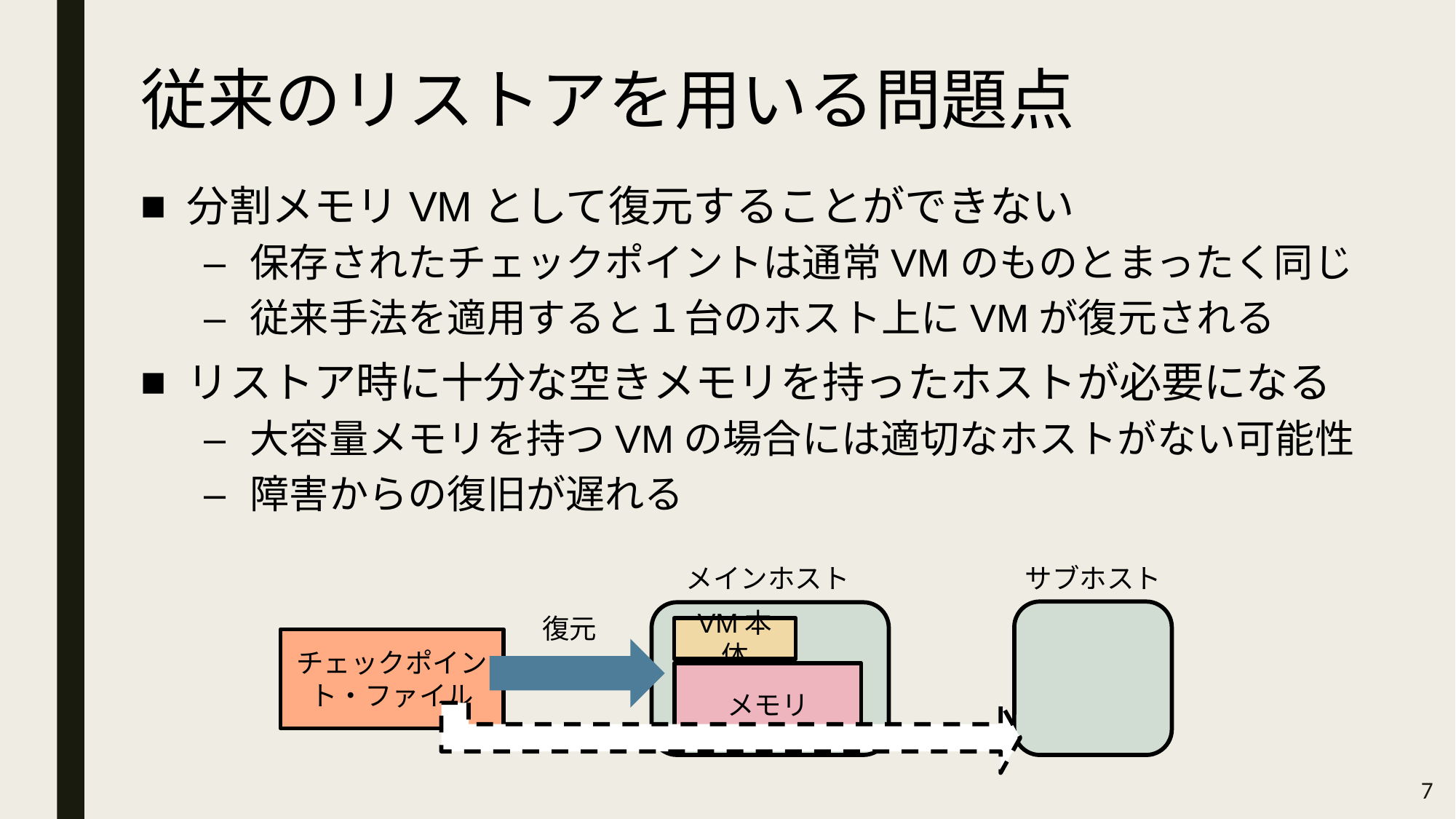

# 従来のリストアを用いる問題点
分割メモリVMとして復元することができない
保存されたチェックポイントは通常VMのものとまったく同じ
従来手法を適用すると１台のホスト上にVMが復元される
リストア時に十分な空きメモリを持ったホストが必要になる
大容量メモリを持つVMの場合には適切なホストがない可能性
障害からの復旧が遅れる

メインホスト
サブホスト

復元
VM本体
チェックポイント・ファイル

メモリ
7